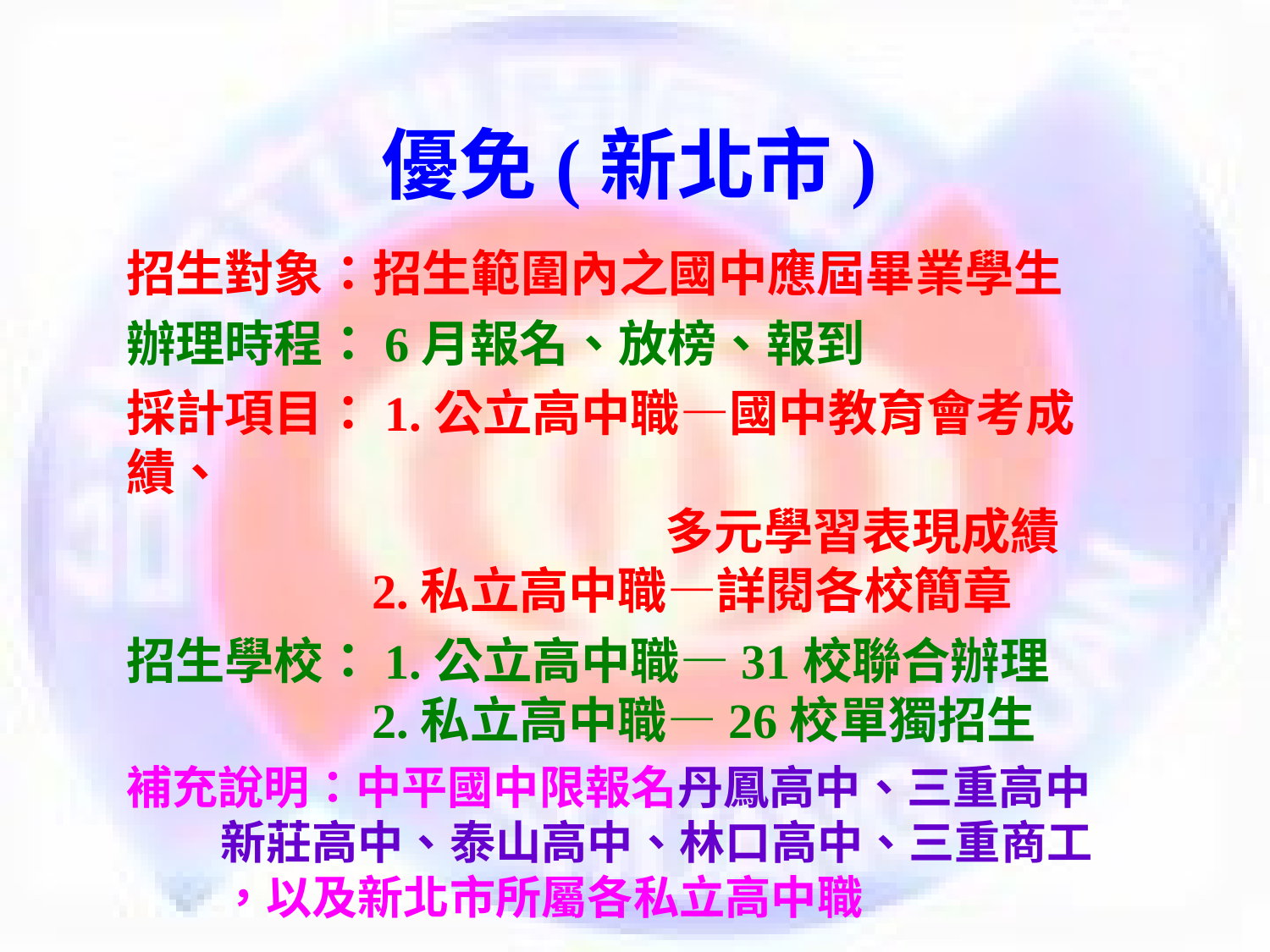

優免(新北市)
招生對象：招生範圍內之國中應屆畢業學生
辦理時程：6月報名、放榜、報到
採計項目：1.公立高中職—國中教育會考成績、
                                               多元學習表現成績
                    2.私立高中職—詳閱各校簡章
招生學校：1.公立高中職—31校聯合辦理
                    2.私立高中職—26校單獨招生
補充說明：中平國中限報名丹鳳高中、三重高中
        新莊高中、泰山高中、林口高中、三重商工
        ，以及新北市所屬各私立高中職